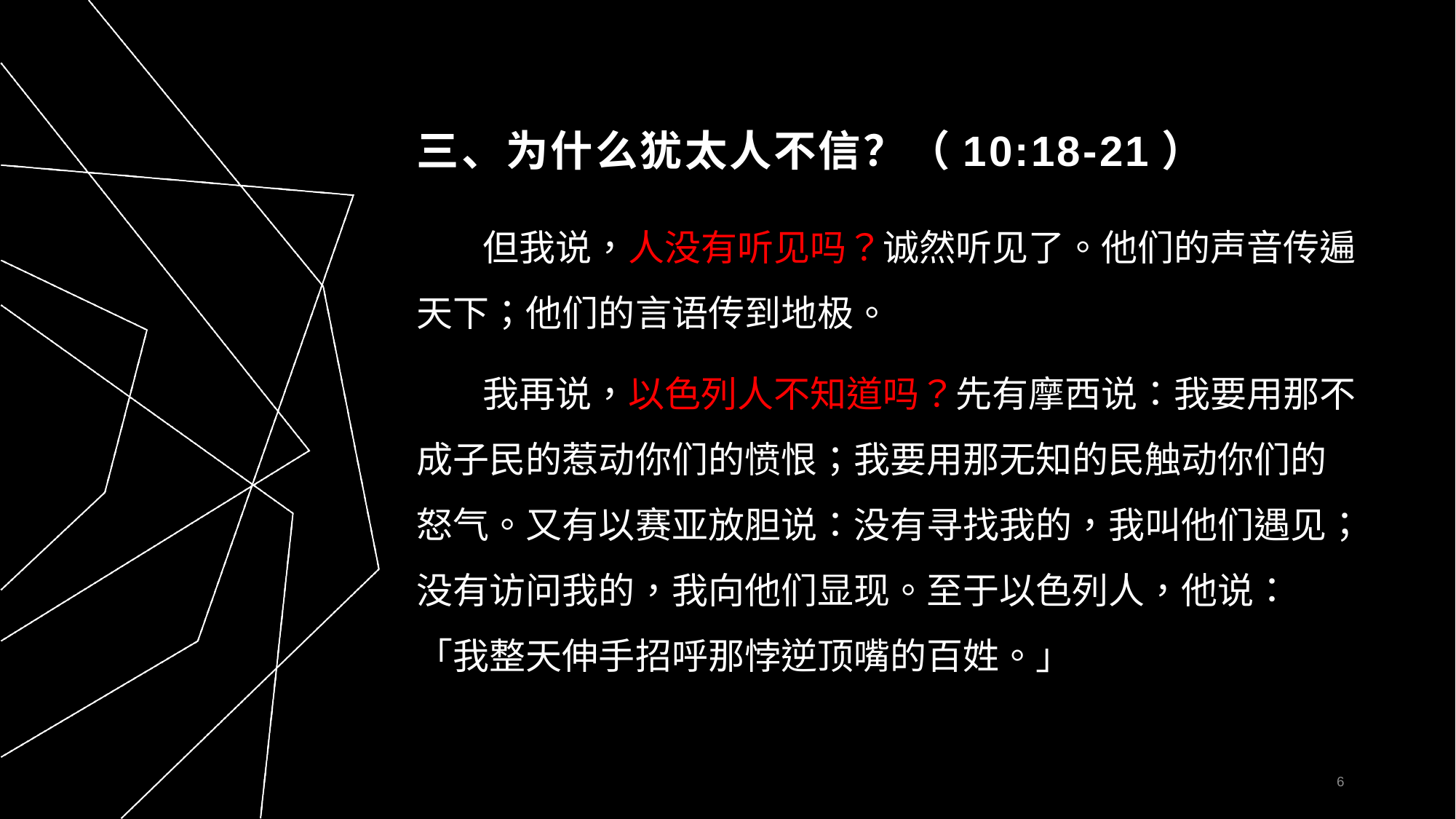

# 三、为什么犹太人不信？（10:18-21）
       但我说，人没有听见吗？诚然听见了。他们的声音传遍天下；他们的言语传到地极。
       我再说，以色列人不知道吗？先有摩西说：我要用那不成子民的惹动你们的愤恨；我要用那无知的民触动你们的怒气。又有以赛亚放胆说：没有寻找我的，我叫他们遇见；没有访问我的，我向他们显现。至于以色列人，他说：「我整天伸手招呼那悖逆顶嘴的百姓。」
6